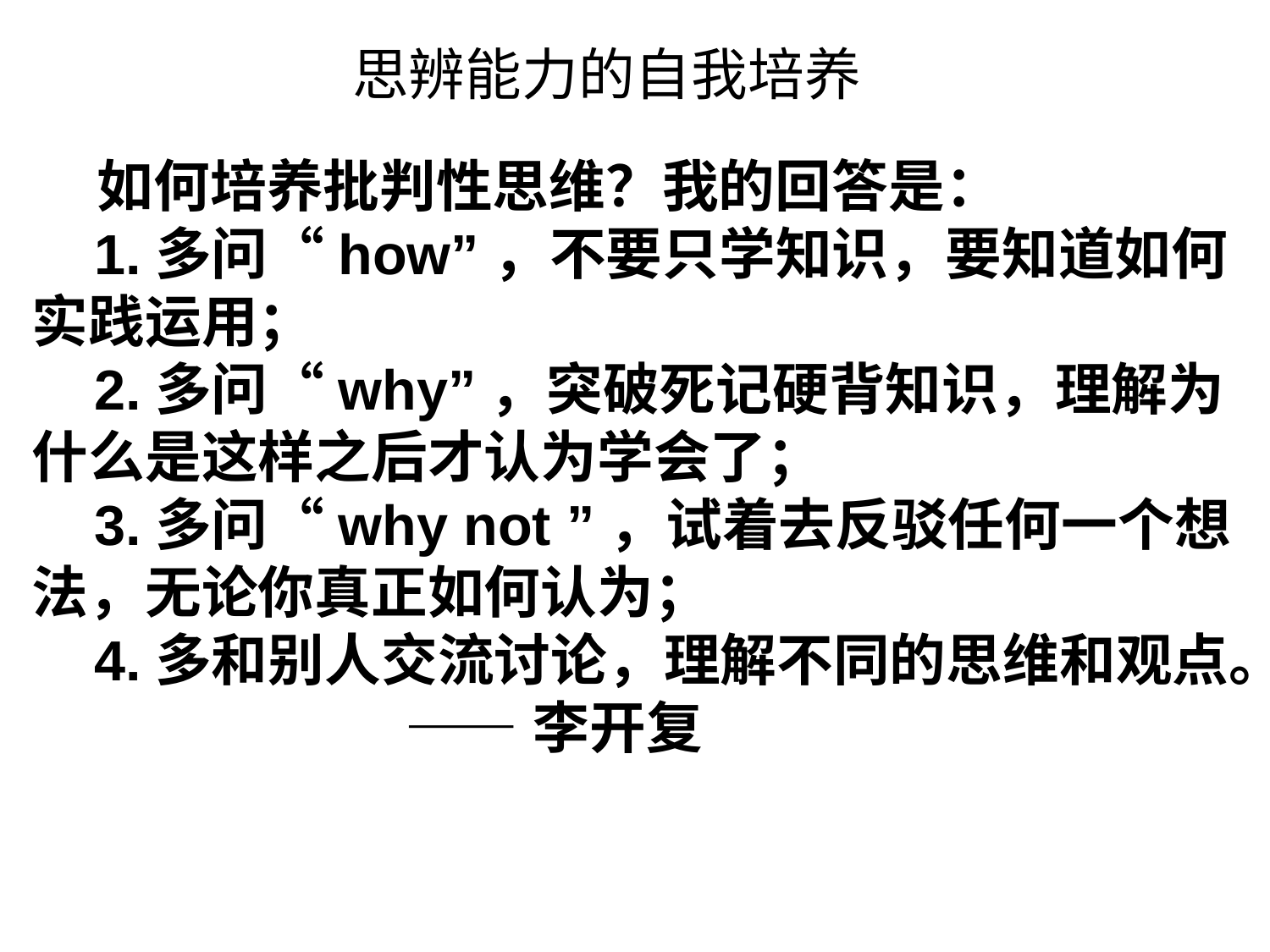

思辨能力的自我培养
    如何培养批判性思维？我的回答是：
    1.多问“how”，不要只学知识，要知道如何实践运用；
    2.多问“why”，突破死记硬背知识，理解为什么是这样之后才认为学会了；
    3.多问“why not ”，试着去反驳任何一个想法，无论你真正如何认为；
    4.多和别人交流讨论，理解不同的思维和观点。
                             ——李开复